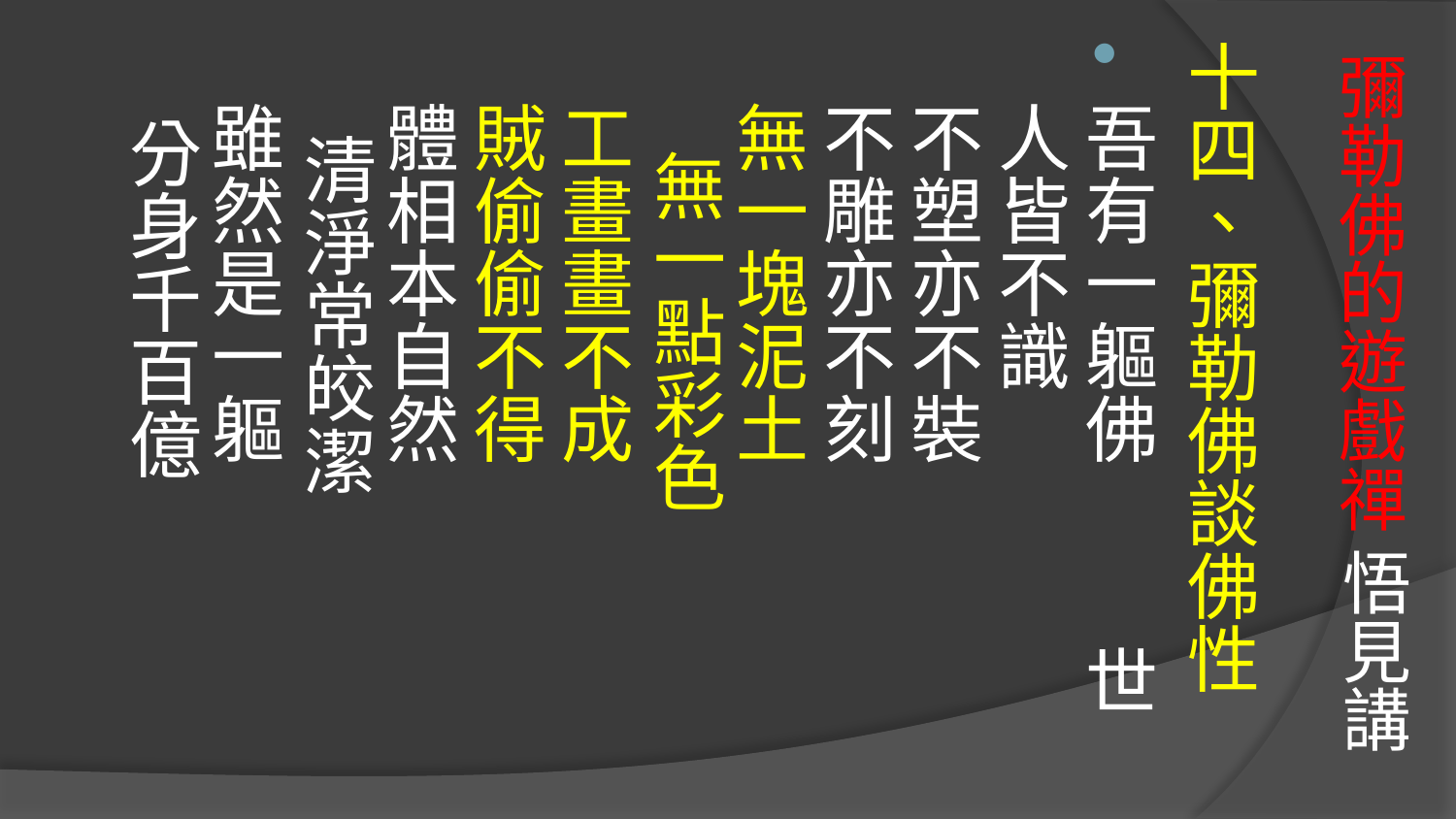

十四、彌勒佛談佛性
吾有一軀佛           世人皆不識
不塑亦不裝                   不雕亦不刻 
無一塊泥土                       無一點彩色 
工畫畫不成                 賊偷偷不得 
體相本自然                      清淨常皎潔 
雖然是一軀                     分身千百億

# 彌勒佛的遊戲禪 悟見講